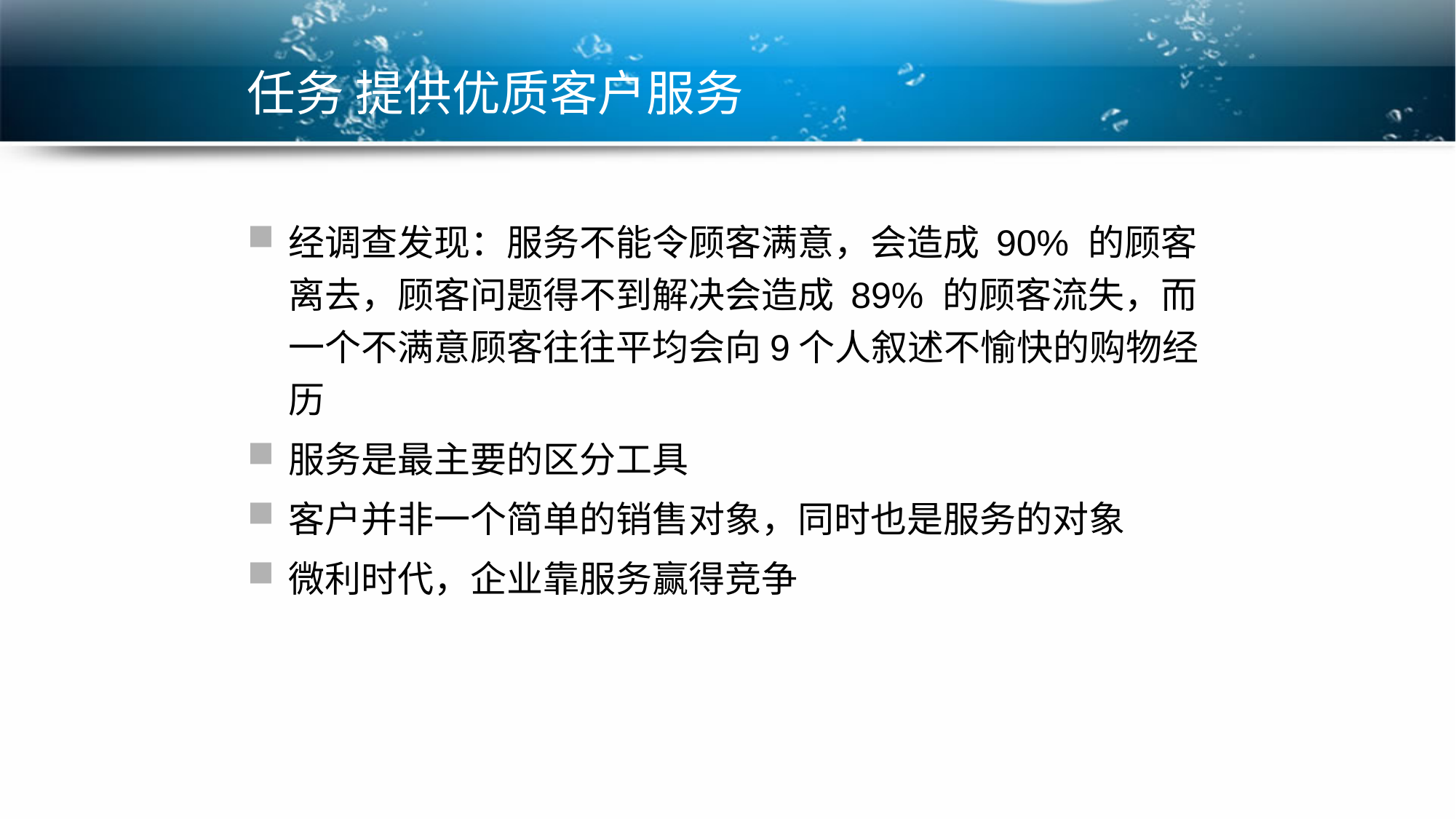

# 任务 提供优质客户服务
经调查发现：服务不能令顾客满意，会造成 90% 的顾客离去，顾客问题得不到解决会造成 89% 的顾客流失，而一个不满意顾客往往平均会向9个人叙述不愉快的购物经历
服务是最主要的区分工具
客户并非一个简单的销售对象，同时也是服务的对象
微利时代，企业靠服务赢得竞争